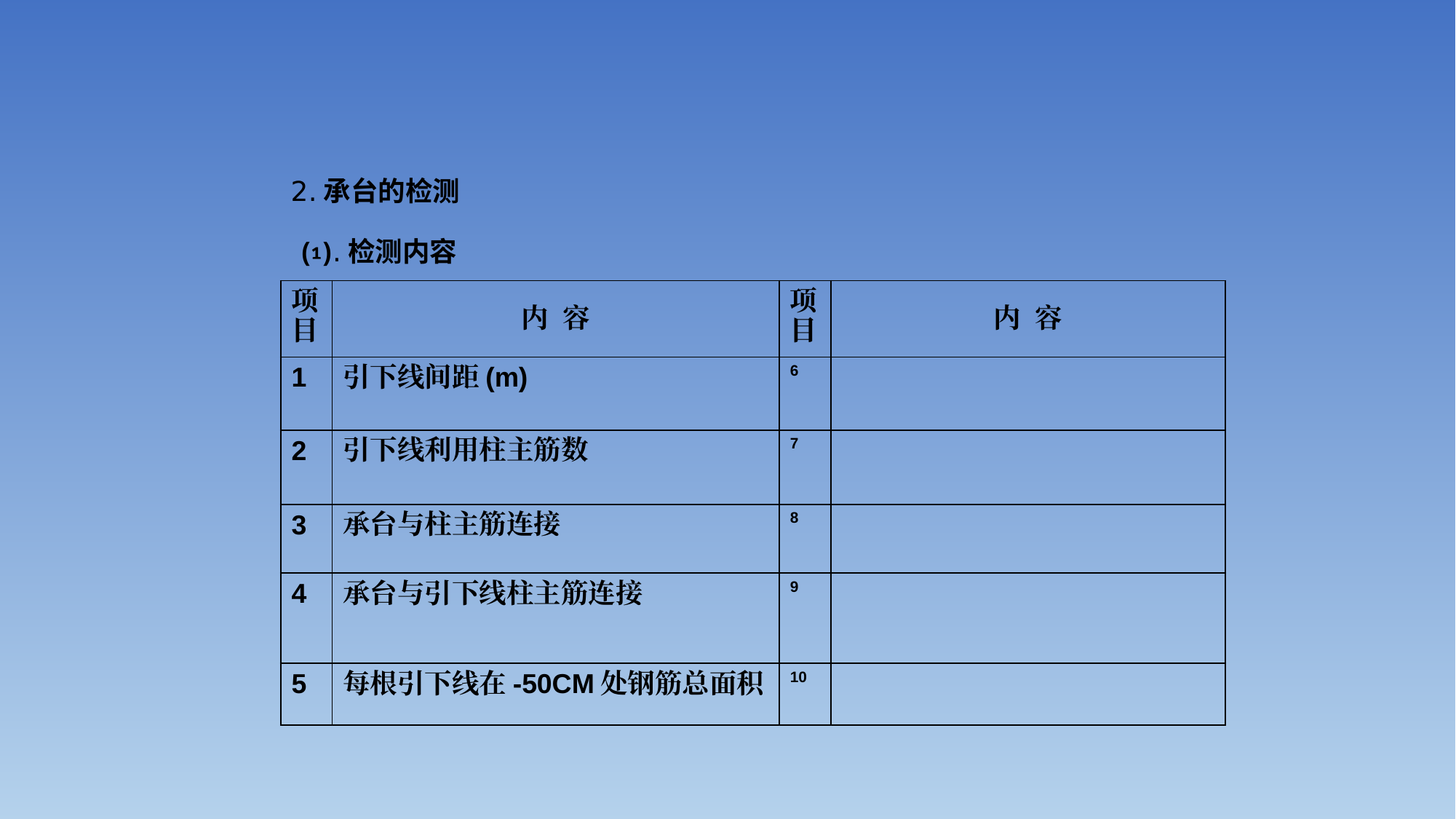

#
2.承台的检测
⑴.检测内容
| 项 目 | 内 容 | 项 目 | 内 容 |
| --- | --- | --- | --- |
| 1 | 引下线间距(m) | 6 |  |
| 2 | 引下线利用柱主筋数 | 7 |  |
| 3 | 承台与柱主筋连接 | 8 |  |
| 4 | 承台与引下线柱主筋连接 | 9 |  |
| 5 | 每根引下线在-50CM处钢筋总面积 | 10 |  |